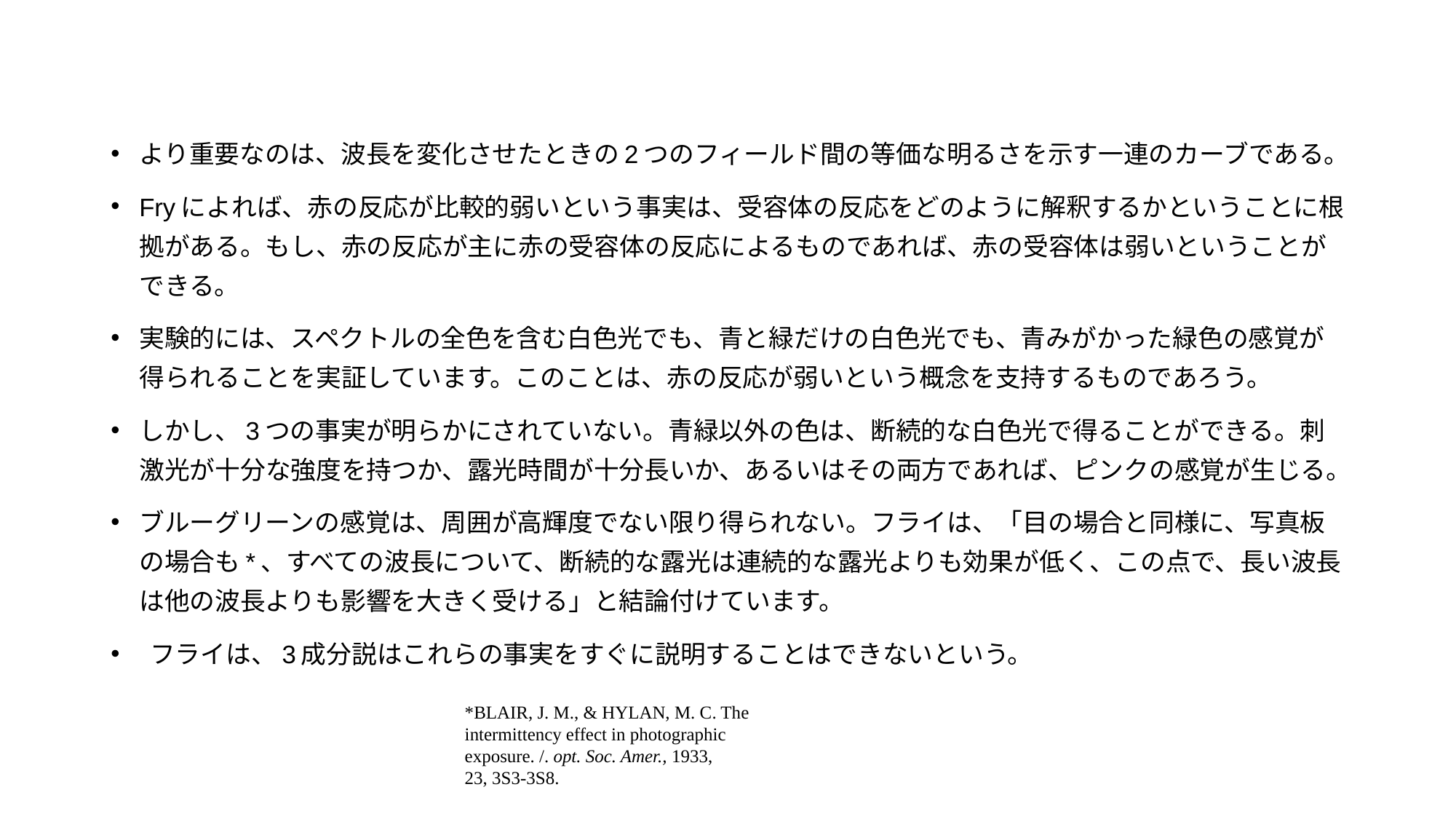

より重要なのは、波長を変化させたときの2つのフィールド間の等価な明るさを示す一連のカーブである。
Fryによれば、赤の反応が比較的弱いという事実は、受容体の反応をどのように解釈するかということに根拠がある。もし、赤の反応が主に赤の受容体の反応によるものであれば、赤の受容体は弱いということができる。
実験的には、スペクトルの全色を含む白色光でも、青と緑だけの白色光でも、青みがかった緑色の感覚が得られることを実証しています。このことは、赤の反応が弱いという概念を支持するものであろう。
しかし、3つの事実が明らかにされていない。青緑以外の色は、断続的な白色光で得ることができる。刺激光が十分な強度を持つか、露光時間が十分長いか、あるいはその両方であれば、ピンクの感覚が生じる。
ブルーグリーンの感覚は、周囲が高輝度でない限り得られない。フライは、「目の場合と同様に、写真板の場合も*、すべての波長について、断続的な露光は連続的な露光よりも効果が低く、この点で、長い波長は他の波長よりも影響を大きく受ける」と結論付けています。
 フライは、3成分説はこれらの事実をすぐに説明することはできないという。
*BLAIR, J. M., & HYLAN, M. C. The
intermittency effect in photographic
exposure. /. opt. Soc. Amer., 1933,
23, 3S3-3S8.